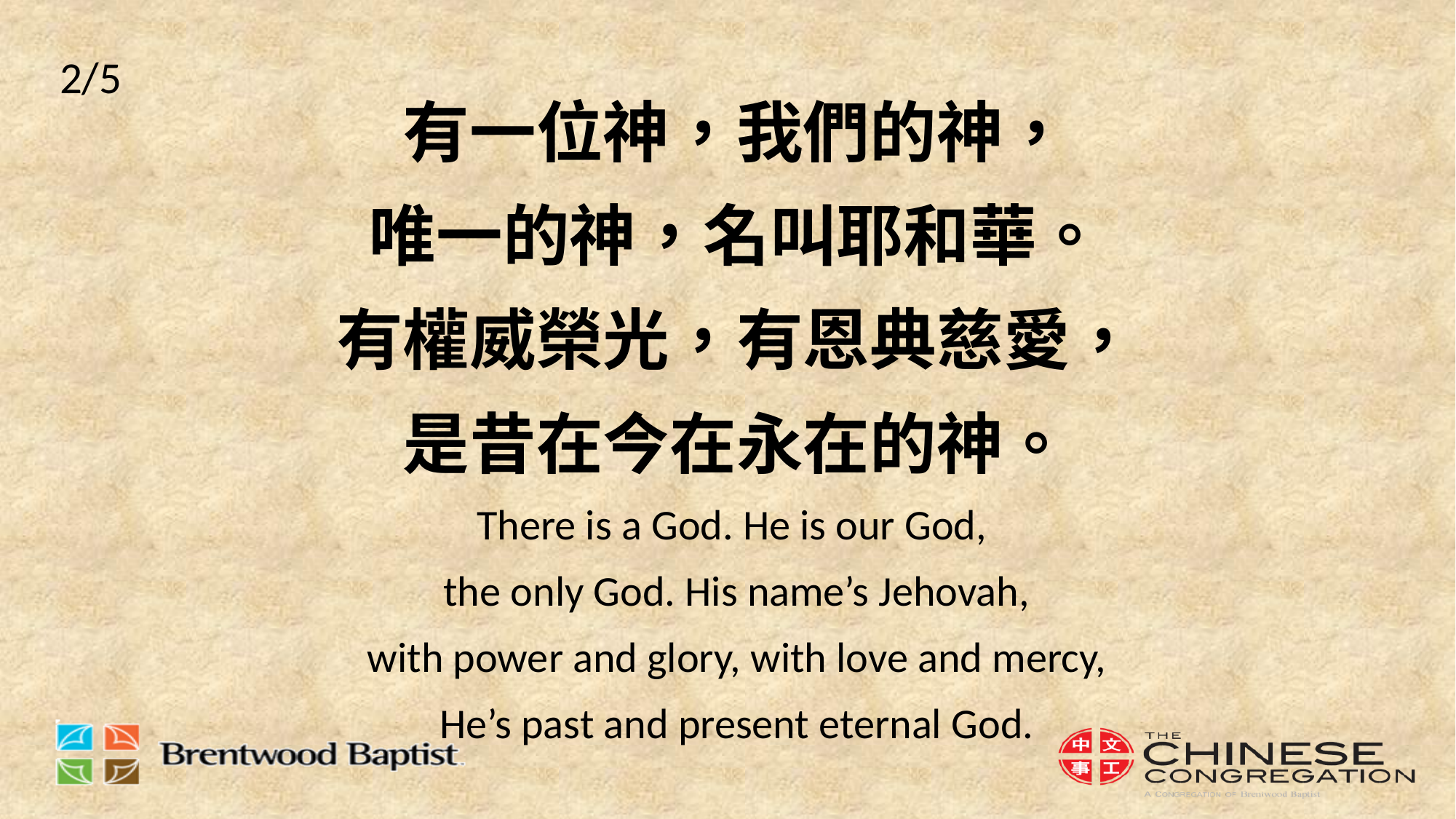

2/5
# 有一位神，我們的神， 唯一的神，名叫耶和華。 有權威榮光，有恩典慈愛， 是昔在今在永在的神。 There is a God. He is our God, the only God. His name’s Jehovah, with power and glory, with love and mercy, He’s past and present eternal God.